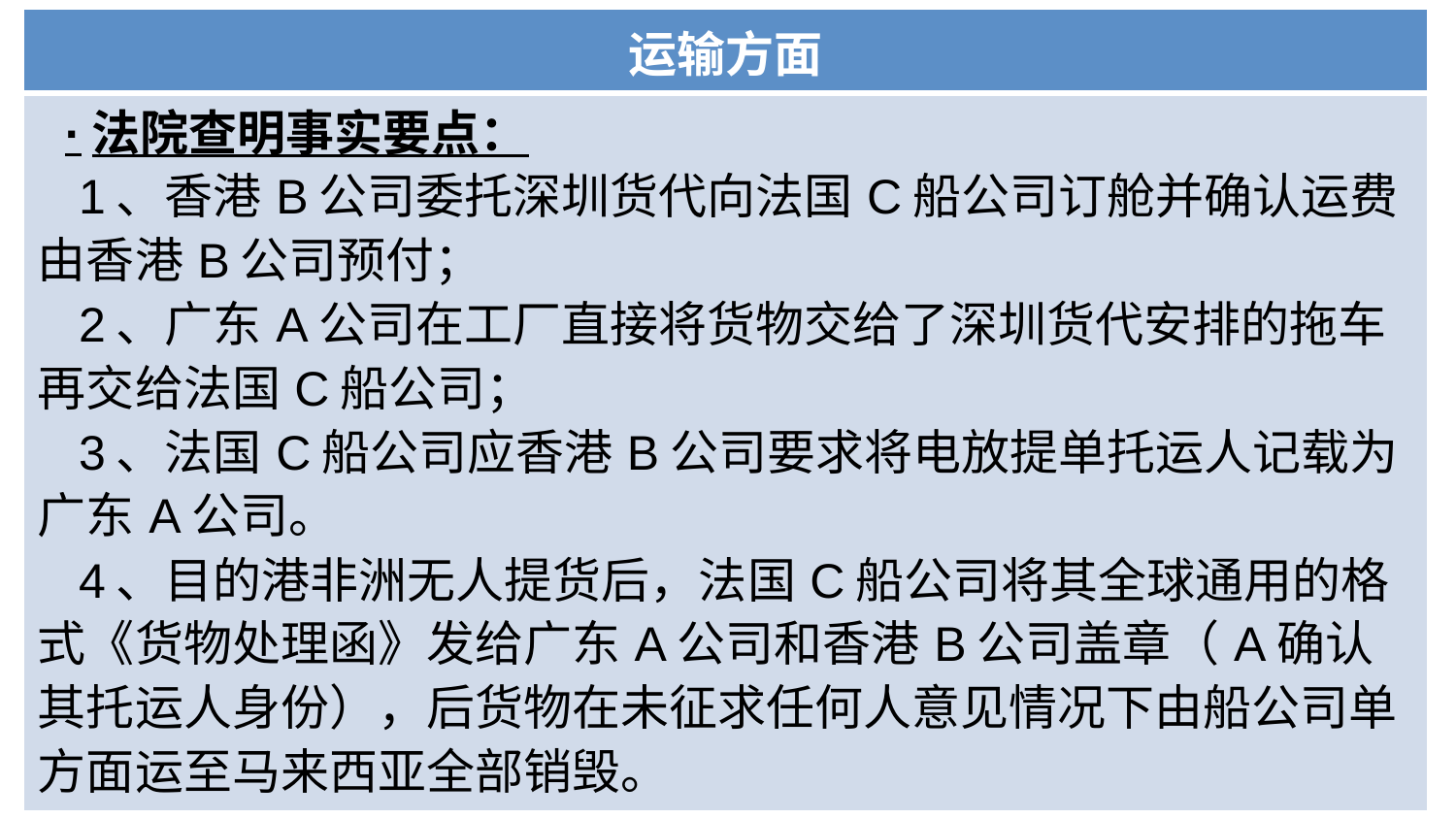

| 运输方面 |
| --- |
| ·法院查明事实要点： 1、香港B公司委托深圳货代向法国C船公司订舱并确认运费由香港B公司预付； 2、广东A公司在工厂直接将货物交给了深圳货代安排的拖车再交给法国C船公司； 3、法国C船公司应香港B公司要求将电放提单托运人记载为广东A公司。 4、目的港非洲无人提货后，法国C船公司将其全球通用的格式《货物处理函》发给广东A公司和香港B公司盖章（A确认其托运人身份），后货物在未征求任何人意见情况下由船公司单方面运至马来西亚全部销毁。 |

#